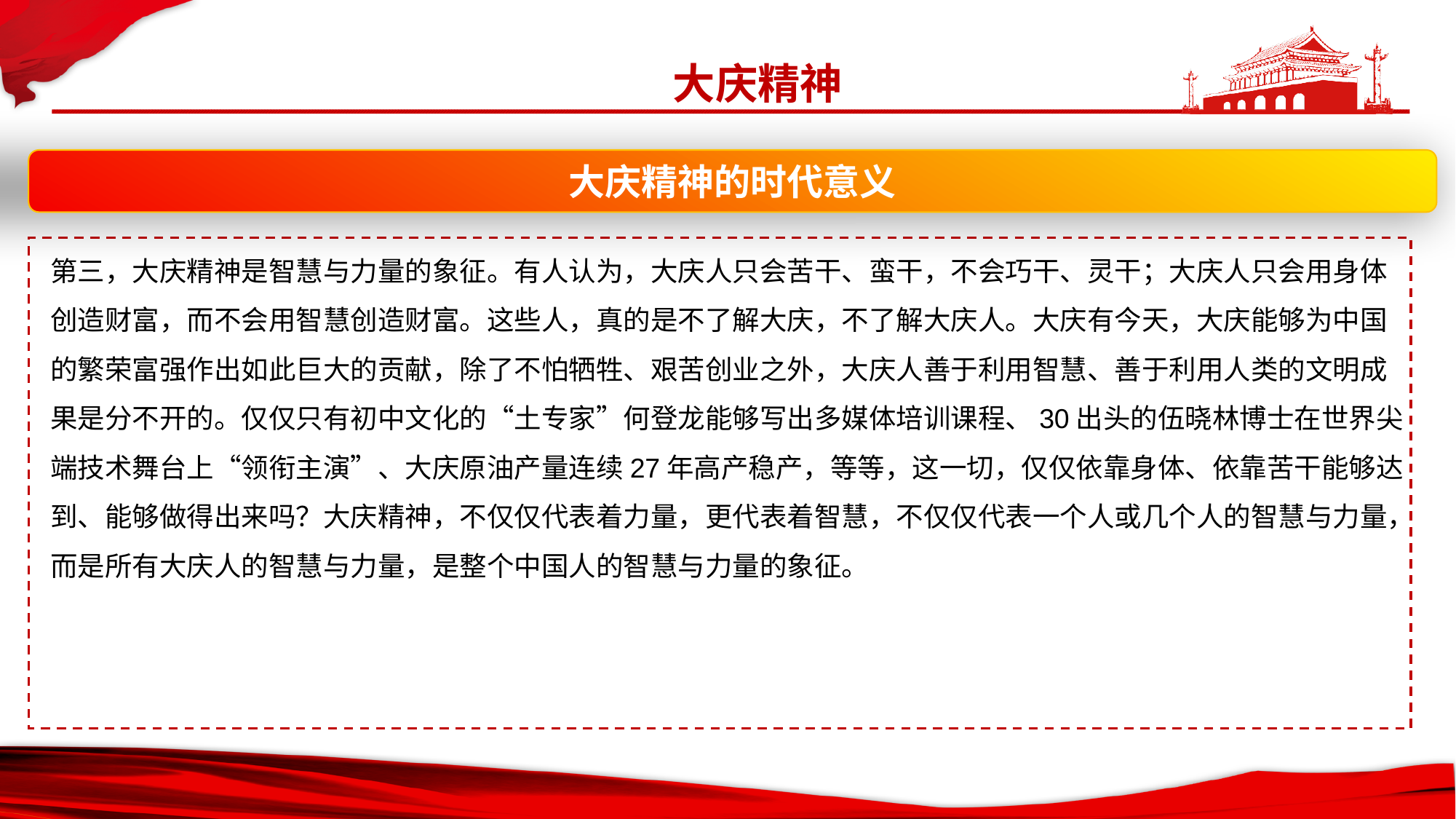

大庆精神
大庆精神的时代意义
第三，大庆精神是智慧与力量的象征。有人认为，大庆人只会苦干、蛮干，不会巧干、灵干；大庆人只会用身体创造财富，而不会用智慧创造财富。这些人，真的是不了解大庆，不了解大庆人。大庆有今天，大庆能够为中国的繁荣富强作出如此巨大的贡献，除了不怕牺牲、艰苦创业之外，大庆人善于利用智慧、善于利用人类的文明成果是分不开的。仅仅只有初中文化的“土专家”何登龙能够写出多媒体培训课程、30出头的伍晓林博士在世界尖端技术舞台上“领衔主演”、大庆原油产量连续27年高产稳产，等等，这一切，仅仅依靠身体、依靠苦干能够达到、能够做得出来吗？大庆精神，不仅仅代表着力量，更代表着智慧，不仅仅代表一个人或几个人的智慧与力量，而是所有大庆人的智慧与力量，是整个中国人的智慧与力量的象征。